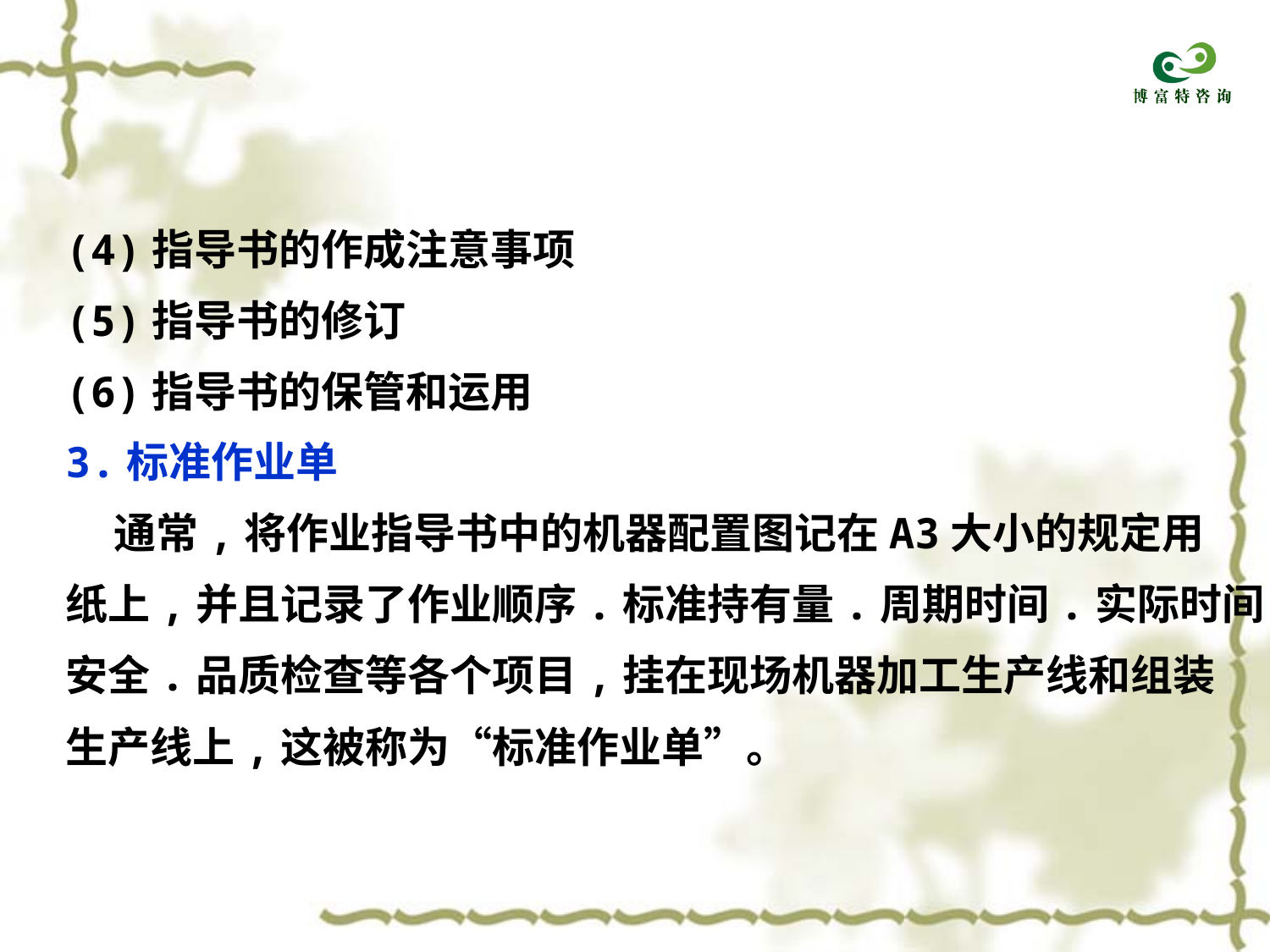

(4)指导书的作成注意事项
(5)指导书的修订
(6)指导书的保管和运用
3.标准作业单
    通常,将作业指导书中的机器配置图记在A3大小的规定用
纸上,并且记录了作业顺序.标准持有量.周期时间.实际时间.
安全.品质检查等各个项目,挂在现场机器加工生产线和组装
生产线上,这被称为“标准作业单”。